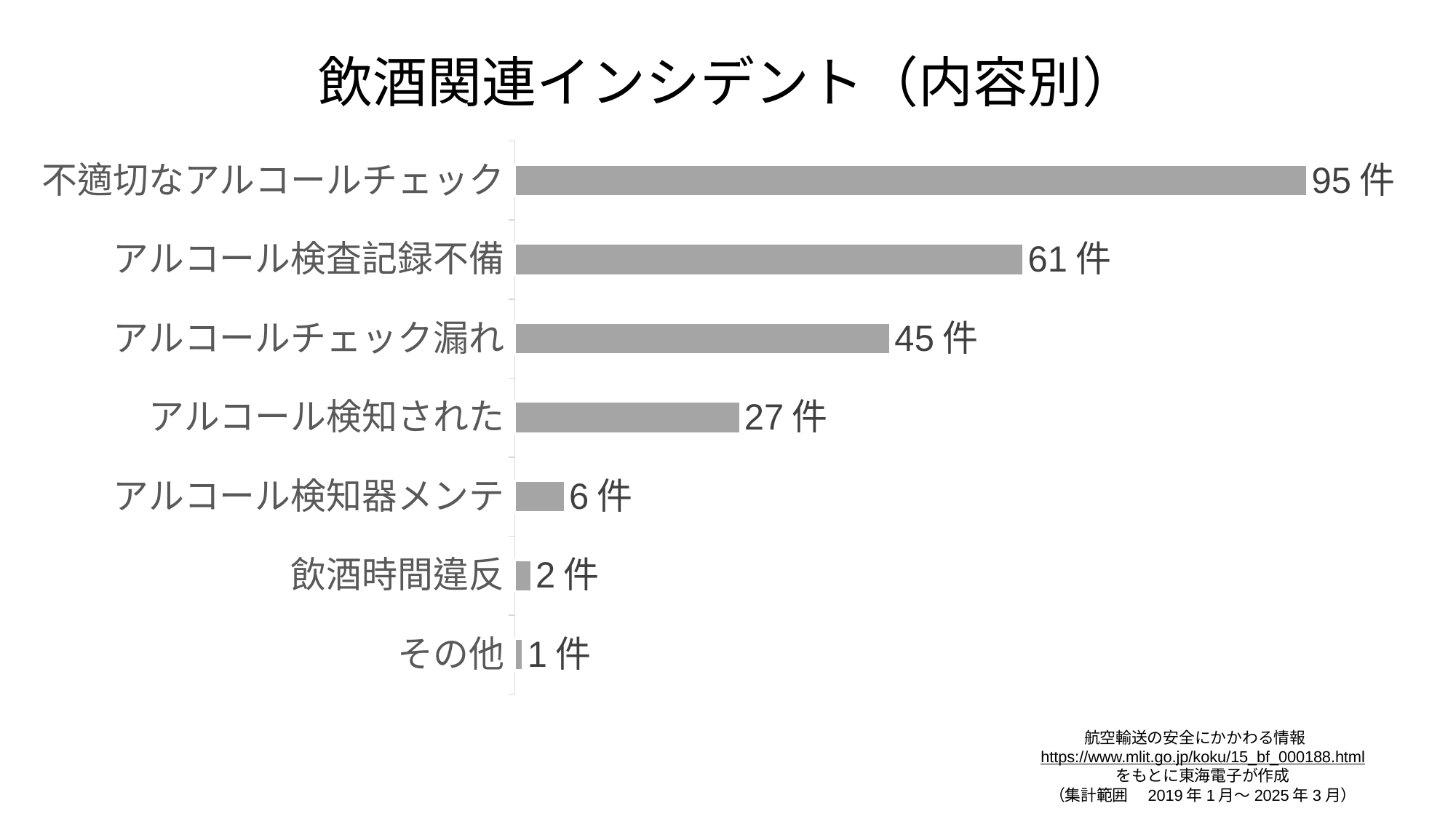

# 飲酒関連インシデント（内容別）

### Chart

| Category | 売上高 |
|---|---|
| その他 | 1.0 |
| 飲酒時間違反 | 2.0 |
| アルコール検知器メンテ | 6.0 |
| アルコール検知された | 27.0 |
| アルコールチェック漏れ | 45.0 |
| アルコール検査記録不備 | 61.0 |
| 不適切なアルコールチェック | 95.0 |
航空輸送の安全にかかわる情報
https://www.mlit.go.jp/koku/15_bf_000188.html
をもとに東海電子が作成
（集計範囲　2019年1月～2025年3月）